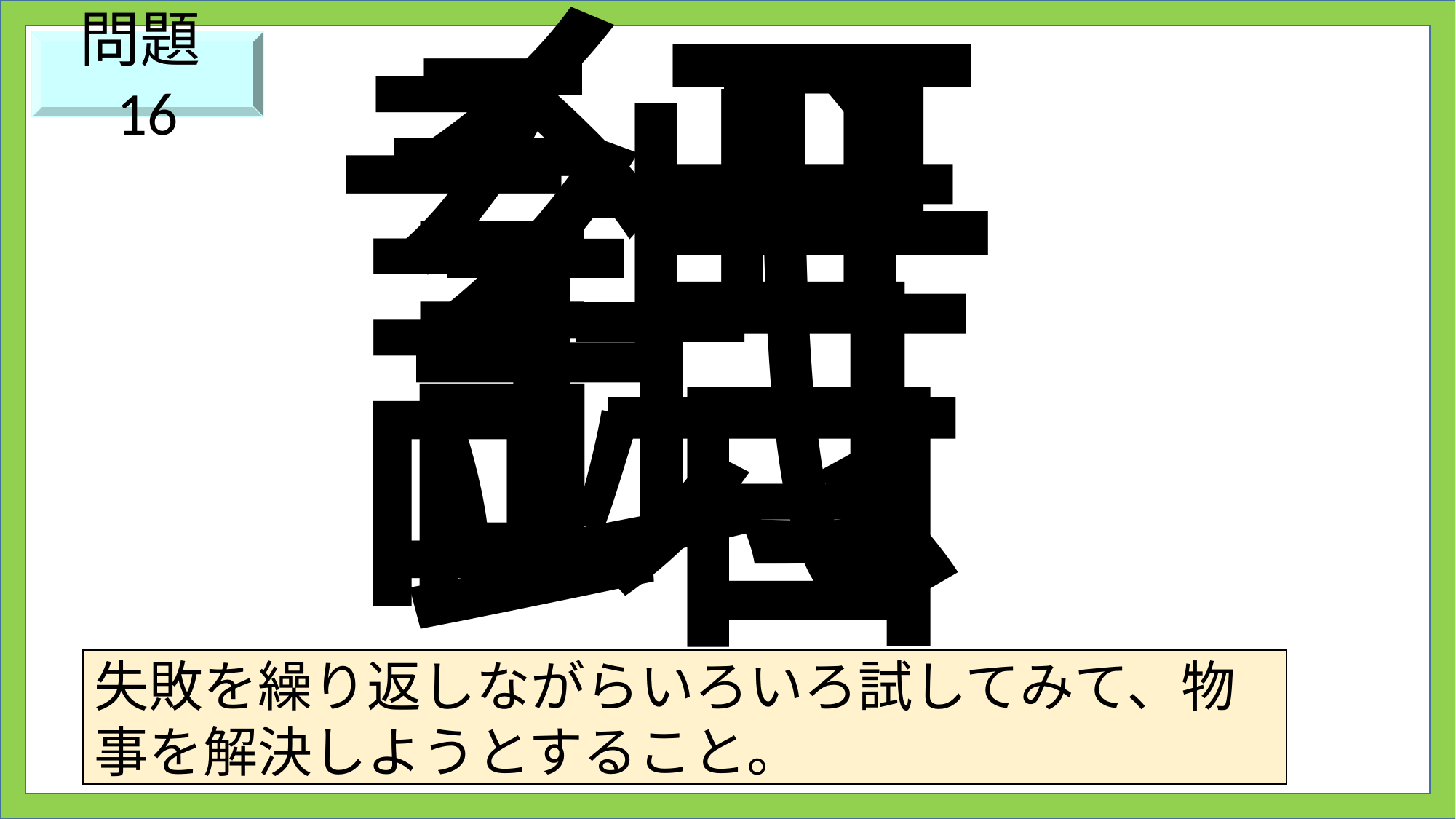

行
誤
試
錯
問題16
失敗を繰り返しながらいろいろ試してみて、物事を解決しようとすること。